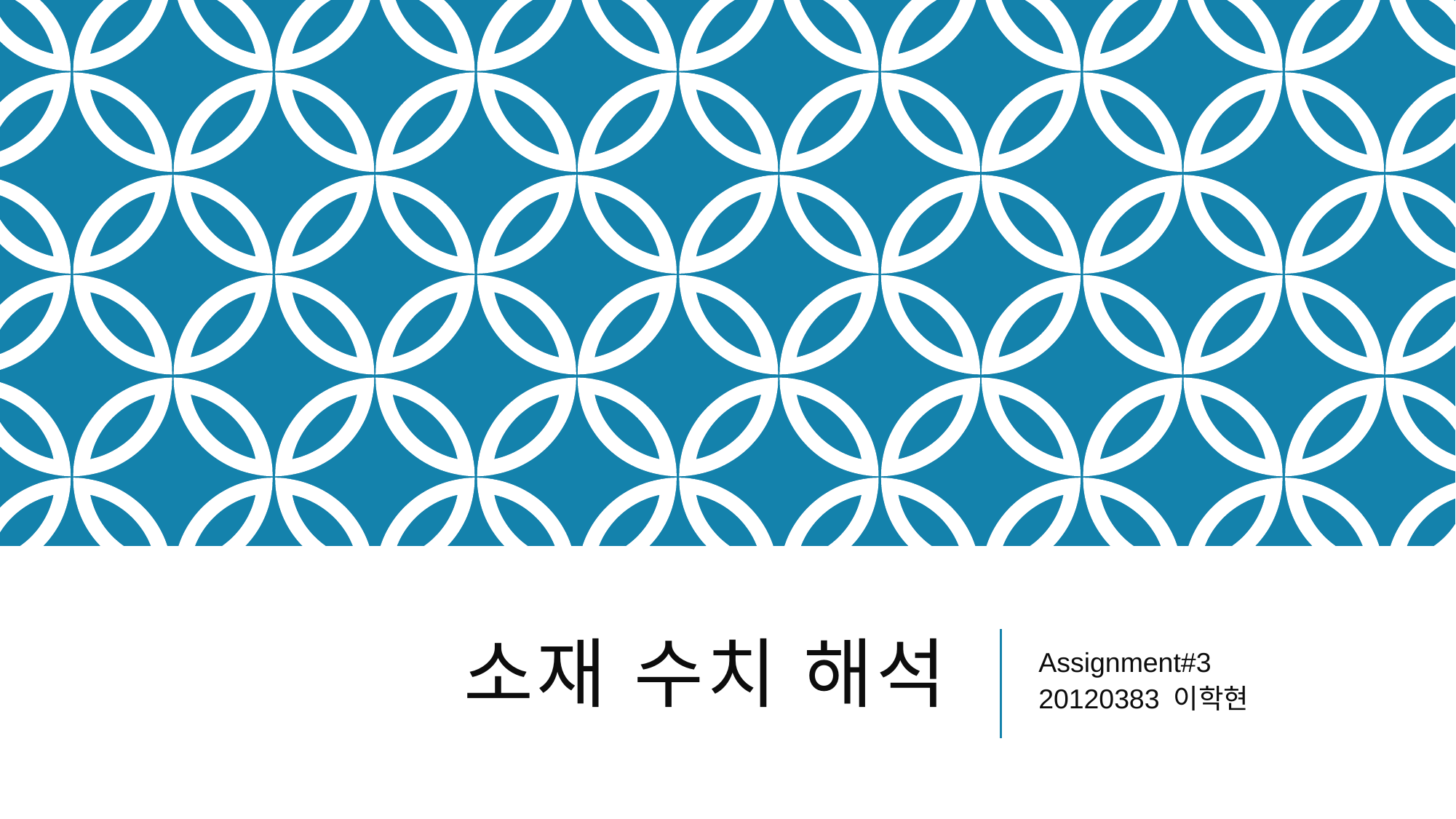

# 소재 수치 해석
Assignment#3
20120383 이학현